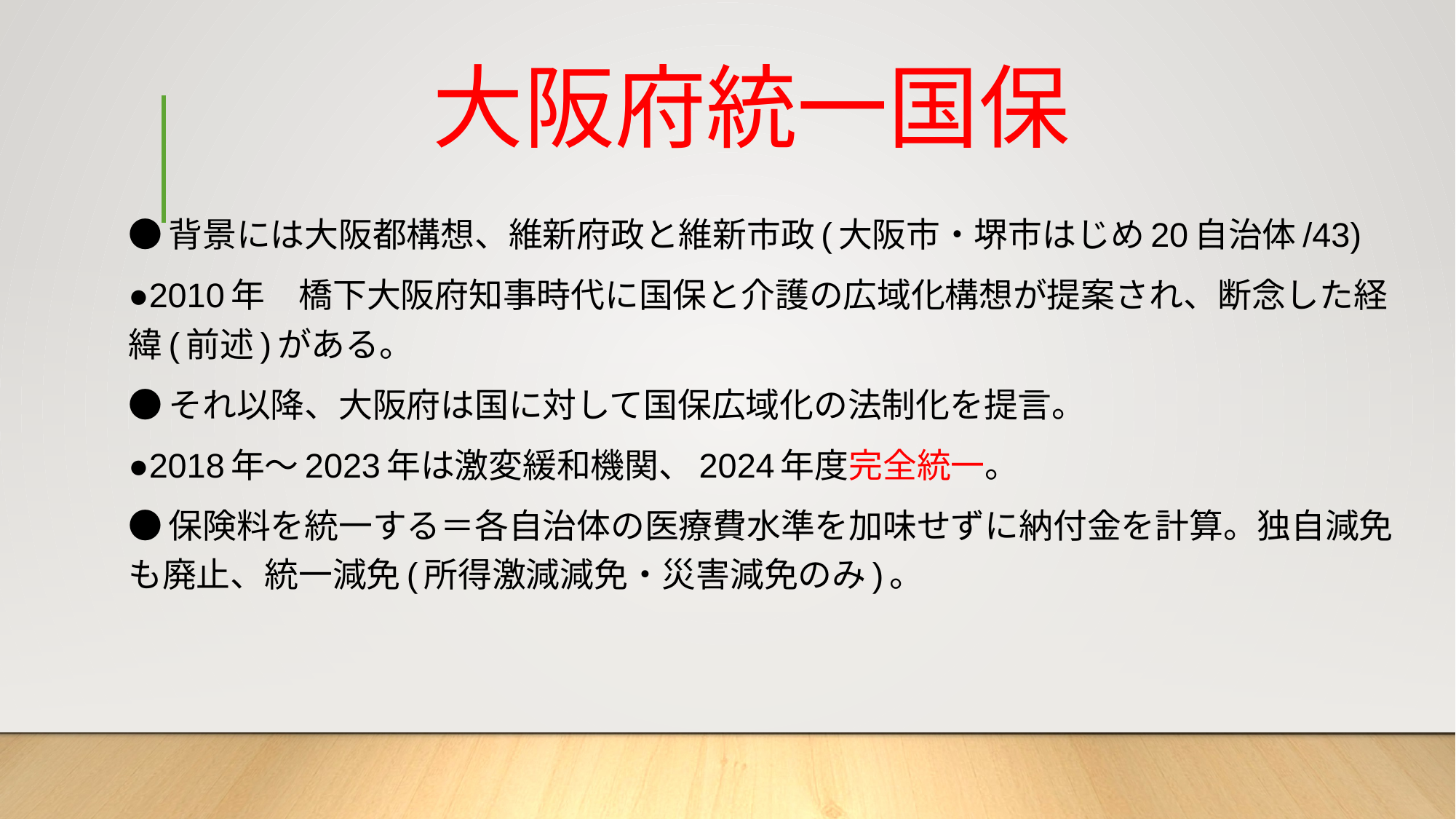

# 大阪府統一国保
●背景には大阪都構想、維新府政と維新市政(大阪市・堺市はじめ20自治体/43)
●2010年　橋下大阪府知事時代に国保と介護の広域化構想が提案され、断念した経緯(前述)がある。
●それ以降、大阪府は国に対して国保広域化の法制化を提言。
●2018年～2023年は激変緩和機関、2024年度完全統一。
●保険料を統一する＝各自治体の医療費水準を加味せずに納付金を計算。独自減免も廃止、統一減免(所得激減減免・災害減免のみ)。